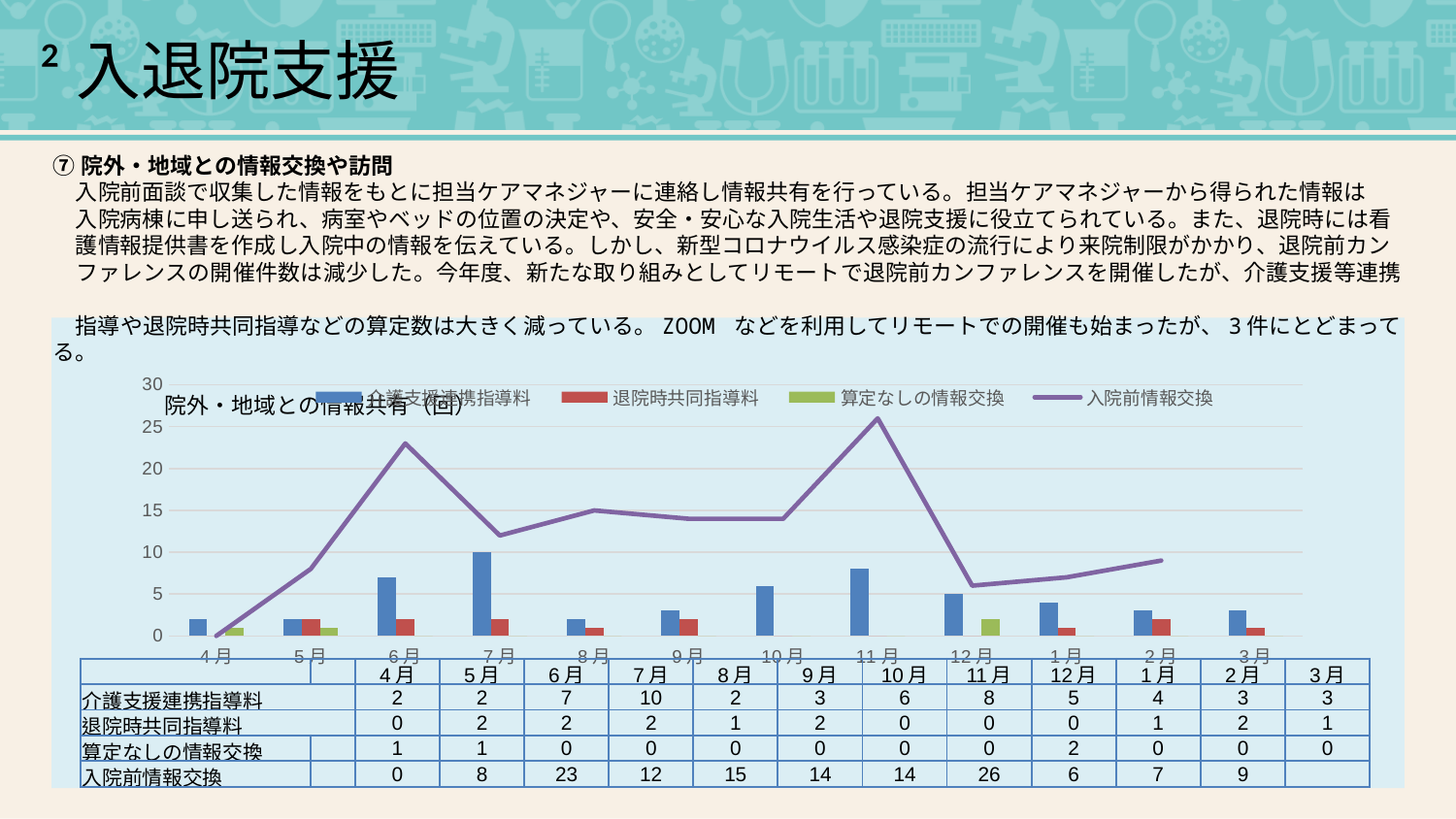

²入退院支援
⑦院外・地域との情報交換や訪問
　入院前面談で収集した情報をもとに担当ケアマネジャーに連絡し情報共有を行っている。担当ケアマネジャーから得られた情報は
　入院病棟に申し送られ、病室やベッドの位置の決定や、安全・安心な入院生活や退院支援に役立てられている。また、退院時には看
　護情報提供書を作成し入院中の情報を伝えている。しかし、新型コロナウイルス感染症の流行により来院制限がかかり、退院前カン
　ファレンスの開催件数は減少した。今年度、新たな取り組みとしてリモートで退院前カンファレンスを開催したが、介護支援等連携
　指導や退院時共同指導などの算定数は大きく減っている。ZOOM などを利用してリモートでの開催も始まったが、3件にとどまってる。

　　　　　院外・地域との情報共有（回）

### Chart

| Category | 介護支援連携指導料 | 退院時共同指導料 | 算定なしの情報交換 | 入院前情報交換 |
|---|---|---|---|---|
| 4月 | 2.0 | 0.0 | 1.0 | 0.0 |
| 5月 | 2.0 | 2.0 | 1.0 | 8.0 |
| 6月 | 7.0 | 2.0 | 0.0 | 23.0 |
| 7月 | 10.0 | 2.0 | 0.0 | 12.0 |
| 8月 | 2.0 | 1.0 | 0.0 | 15.0 |
| 9月 | 3.0 | 2.0 | 0.0 | 14.0 |
| 10月 | 6.0 | 0.0 | 0.0 | 14.0 |
| 11月 | 8.0 | 0.0 | 0.0 | 26.0 |
| 12月 | 5.0 | 0.0 | 2.0 | 6.0 |
| 1月 | 4.0 | 1.0 | 0.0 | 7.0 |
| 2月 | 3.0 | 2.0 | 0.0 | 9.0 |
| 3月 | 3.0 | 1.0 | 0.0 | None |
|  |  | 4月 | 5月 | 6月 | 7月 | 8月 | 9月 | 10月 | 11月 | 12月 | 1月 | 2月 | 3月 |
| --- | --- | --- | --- | --- | --- | --- | --- | --- | --- | --- | --- | --- | --- |
| 介護支援連携指導料 |  | 2 | 2 | 7 | 10 | 2 | 3 | 6 | 8 | 5 | 4 | 3 | 3 |
| 退院時共同指導料 |  | 0 | 2 | 2 | 2 | 1 | 2 | 0 | 0 | 0 | 1 | 2 | 1 |
| 算定なしの情報交換 |  | 1 | 1 | 0 | 0 | 0 | 0 | 0 | 0 | 2 | 0 | 0 | 0 |
| 入院前情報交換 |  | 0 | 8 | 23 | 12 | 15 | 14 | 14 | 26 | 6 | 7 | 9 |  |